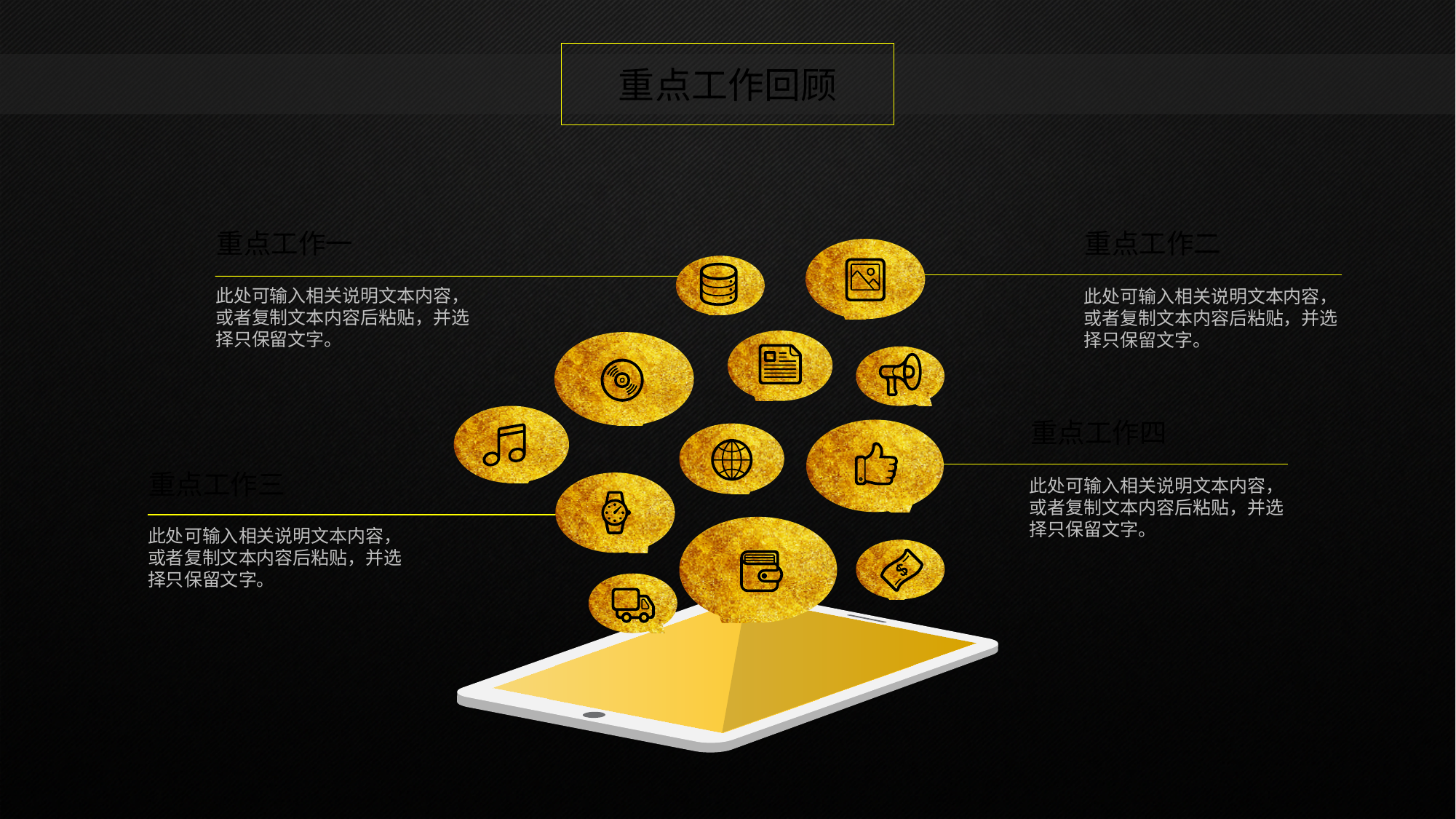

重点工作回顾

重点工作二
重点工作一

此处可输入相关说明文本内容，或者复制文本内容后粘贴，并选择只保留文字。
此处可输入相关说明文本内容，或者复制文本内容后粘贴，并选择只保留文字。

重点工作四

重点工作三

此处可输入相关说明文本内容，或者复制文本内容后粘贴，并选择只保留文字。

此处可输入相关说明文本内容，或者复制文本内容后粘贴，并选择只保留文字。